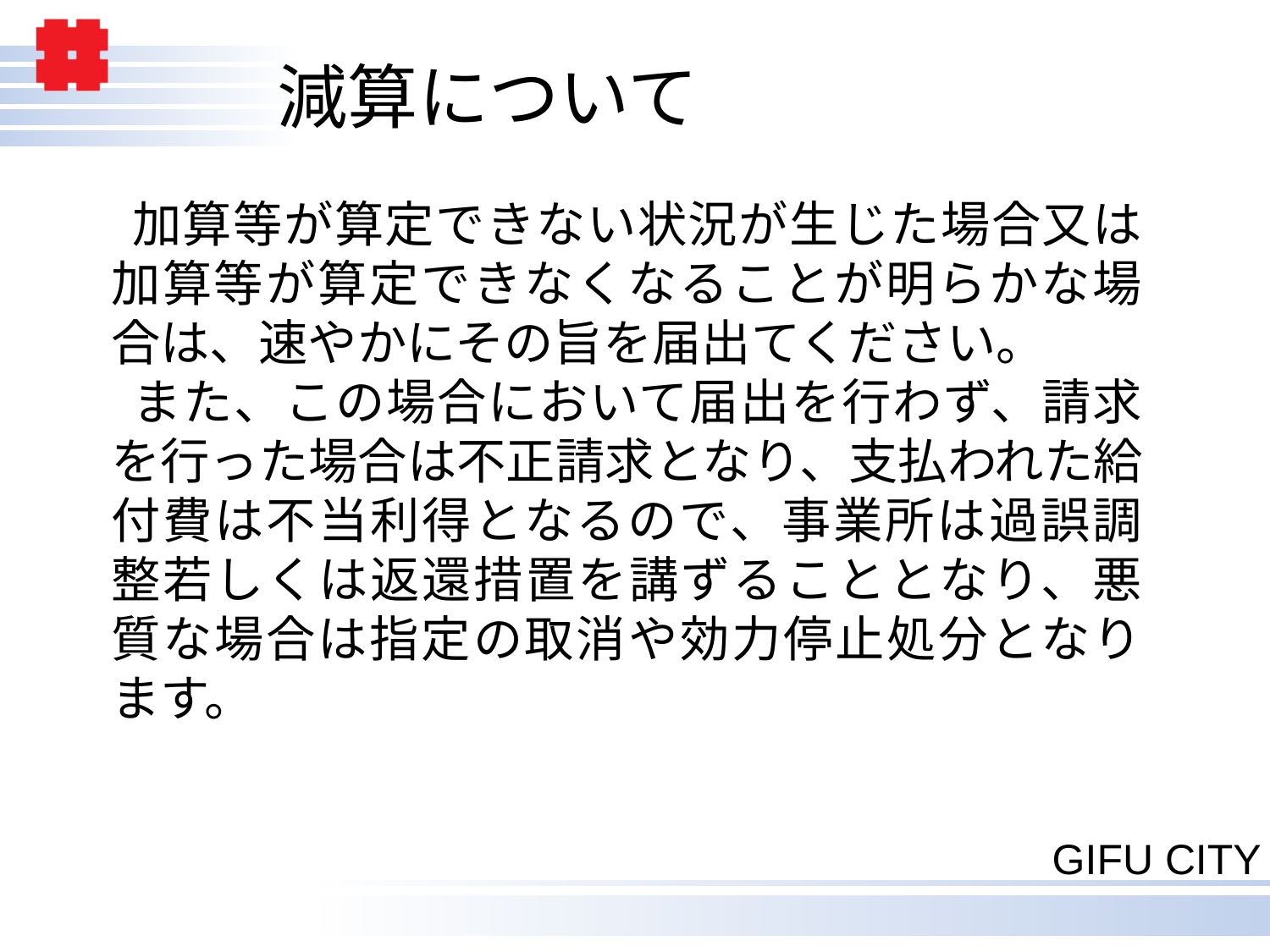

減算について

加算等が算定できない状況が生じた場合又は加算等が算定できなくなることが明らかな場合は、速やかにその旨を届出てください。
また、この場合において届出を行わず、請求を行った場合は不正請求となり、支払われた給付費は不当利得となるので、事業所は過誤調整若しくは返還措置を講ずることとなり、悪質な場合は指定の取消や効力停止処分となります。